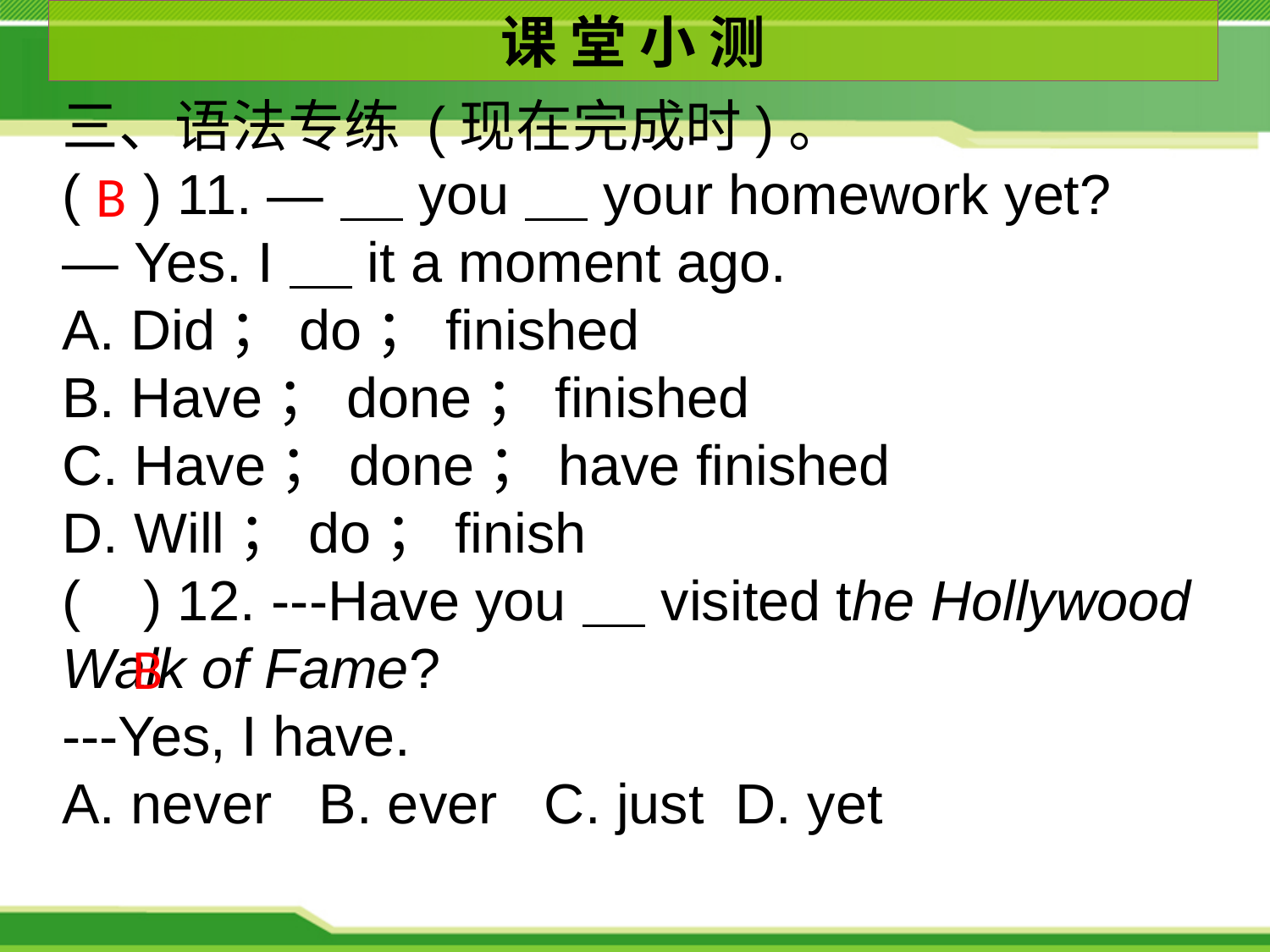

课 堂 小 测
三、语法专练 (现在完成时)。
(    ) 11. —      you      your homework yet?
— Yes. I      it a moment ago.
A. Did；do；finished
B. Have；done；finished
C. Have；done；have finished
D. Will；do；finish
(    ) 12. ---Have you      visited the Hollywood Walk of Fame?
---Yes, I have.
A. never   B. ever   C. just  D. yet
B
B